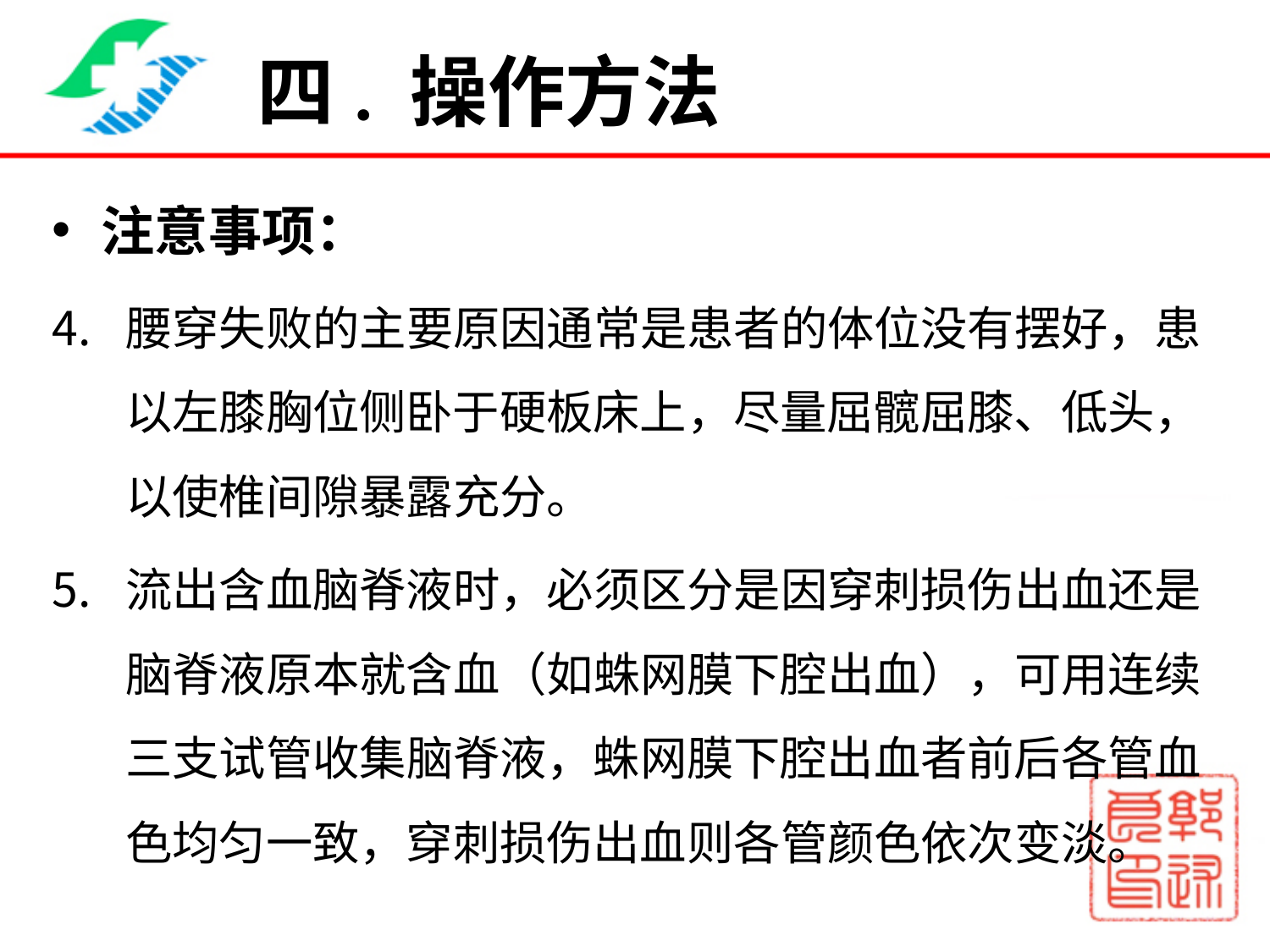

# 四. 操作方法
注意事项：
腰穿失败的主要原因通常是患者的体位没有摆好，患以左膝胸位侧卧于硬板床上，尽量屈髋屈膝、低头，以使椎间隙暴露充分。
流出含血脑脊液时，必须区分是因穿刺损伤出血还是脑脊液原本就含血（如蛛网膜下腔出血），可用连续三支试管收集脑脊液，蛛网膜下腔出血者前后各管血色均匀一致，穿刺损伤出血则各管颜色依次变淡。